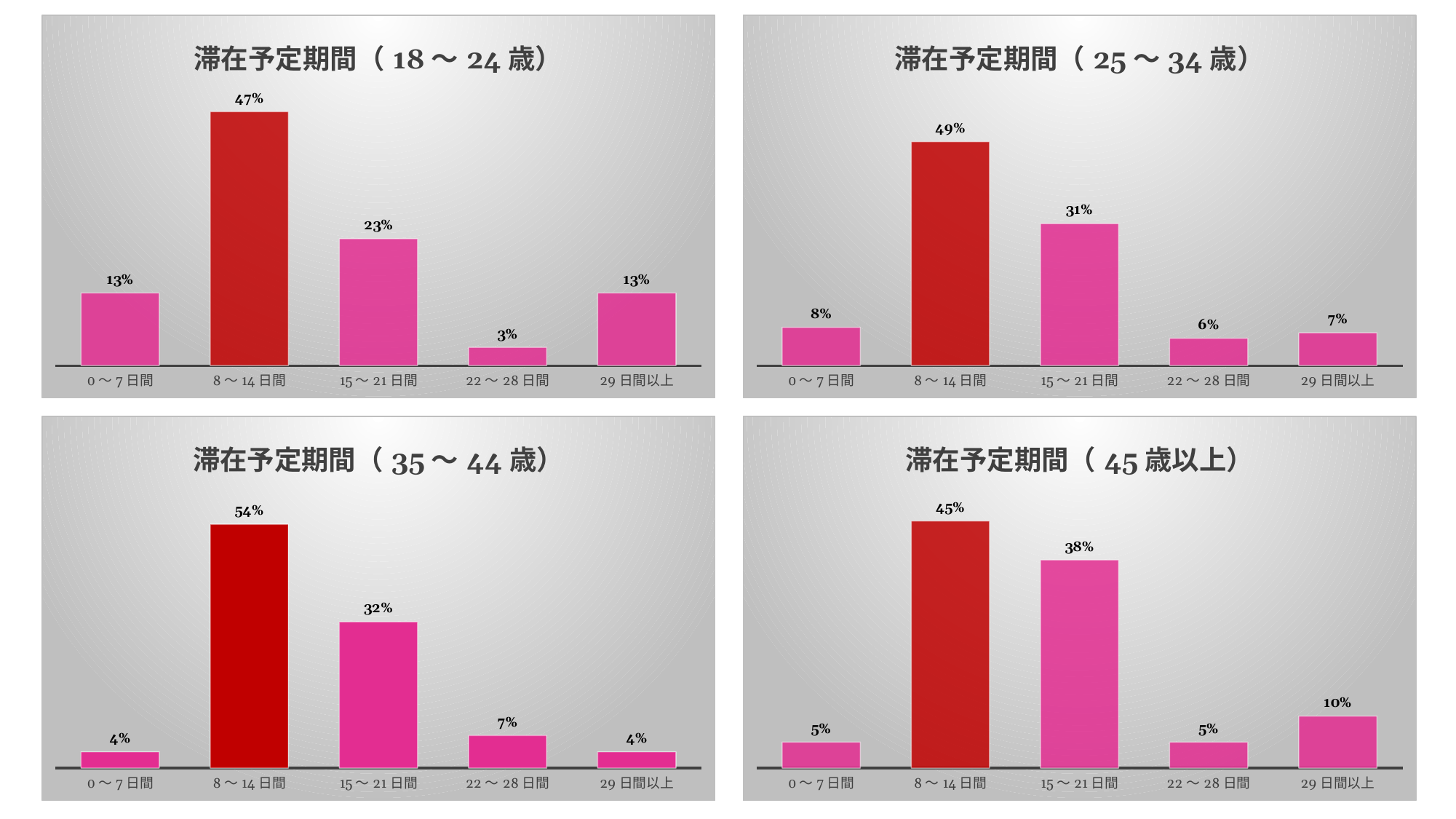

### Chart: 滞在予定期間（25～34歳）

| Category |  |
|---|---|
| 0～7日間 | 0.08433734939759036 |
| 8～14日間 | 0.4939759036144578 |
| 15～21日間 | 0.3132530120481928 |
| 22～28日間 | 0.060240963855421686 |
| 29日間以上 | 0.07228915662650602 |

### Chart: 滞在予定期間（18～24歳）

| Category |  |
|---|---|
| 0～7日間 | 0.13333333333333333 |
| 8～14日間 | 0.4666666666666667 |
| 15～21日間 | 0.23333333333333334 |
| 22～28日間 | 0.03333333333333333 |
| 29日間以上 | 0.13333333333333333 |

### Chart: 滞在予定期間（45歳以上）

| Category |  |
|---|---|
| 0～7日間 | 0.047619047619047616 |
| 8～14日間 | 0.4523809523809524 |
| 15～21日間 | 0.38095238095238093 |
| 22～28日間 | 0.047619047619047616 |
| 29日間以上 | 0.09523809523809523 |

### Chart: 滞在予定期間（35～44歳）

| Category |  |
|---|---|
| 0～7日間 | 0.03571428571428571 |
| 8～14日間 | 0.5357142857142857 |
| 15～21日間 | 0.32142857142857145 |
| 22～28日間 | 0.07142857142857142 |
| 29日間以上 | 0.03571428571428571 |